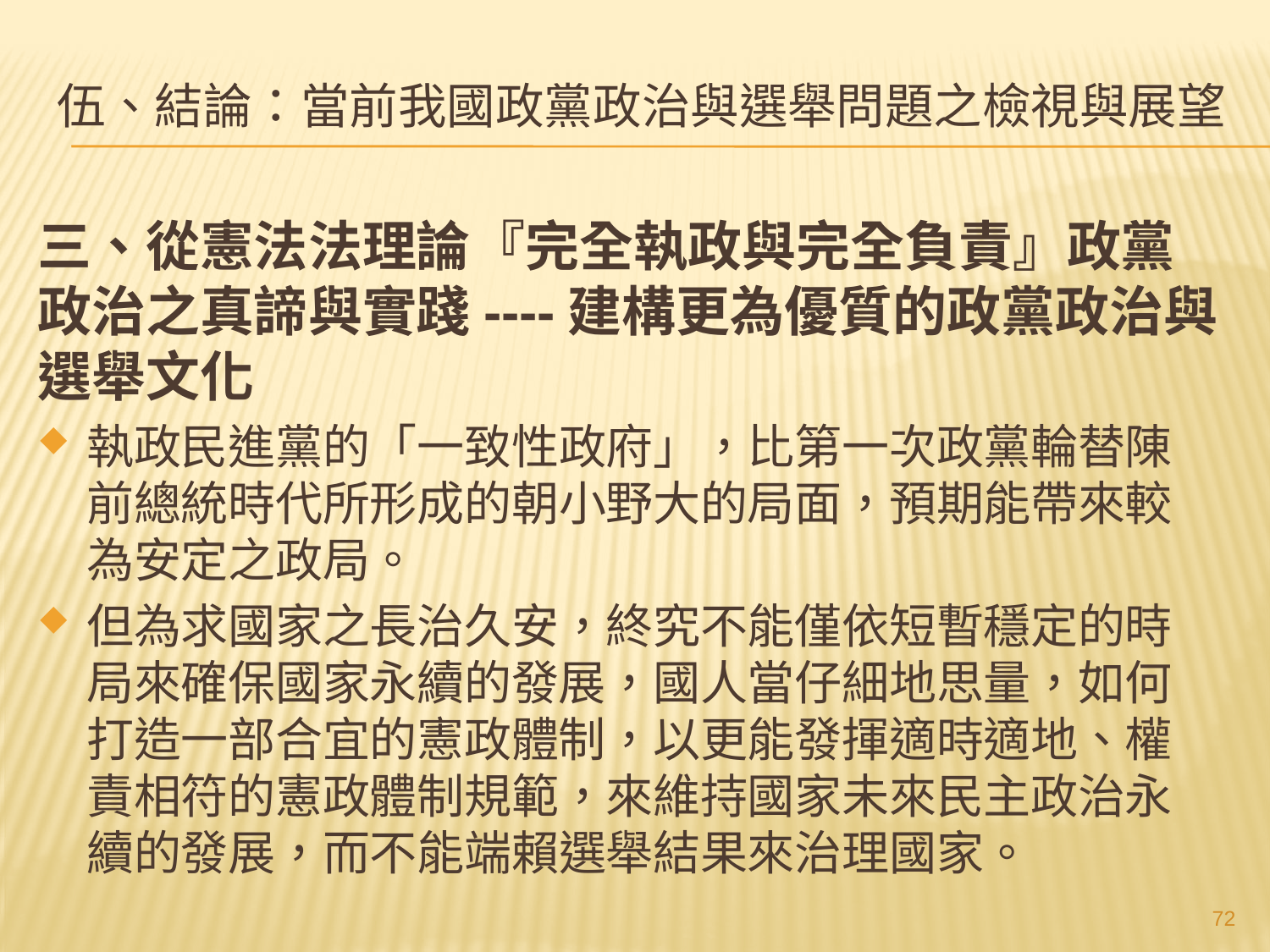

# 伍、結論：當前我國政黨政治與選舉問題之檢視與展望
三、從憲法法理論『完全執政與完全負責』政黨政治之真諦與實踐----建構更為優質的政黨政治與選舉文化
執政民進黨的「一致性政府」，比第一次政黨輪替陳前總統時代所形成的朝小野大的局面，預期能帶來較為安定之政局。
但為求國家之長治久安，終究不能僅依短暫穩定的時局來確保國家永續的發展，國人當仔細地思量，如何打造一部合宜的憲政體制，以更能發揮適時適地、權責相符的憲政體制規範，來維持國家未來民主政治永續的發展，而不能端賴選舉結果來治理國家。
72